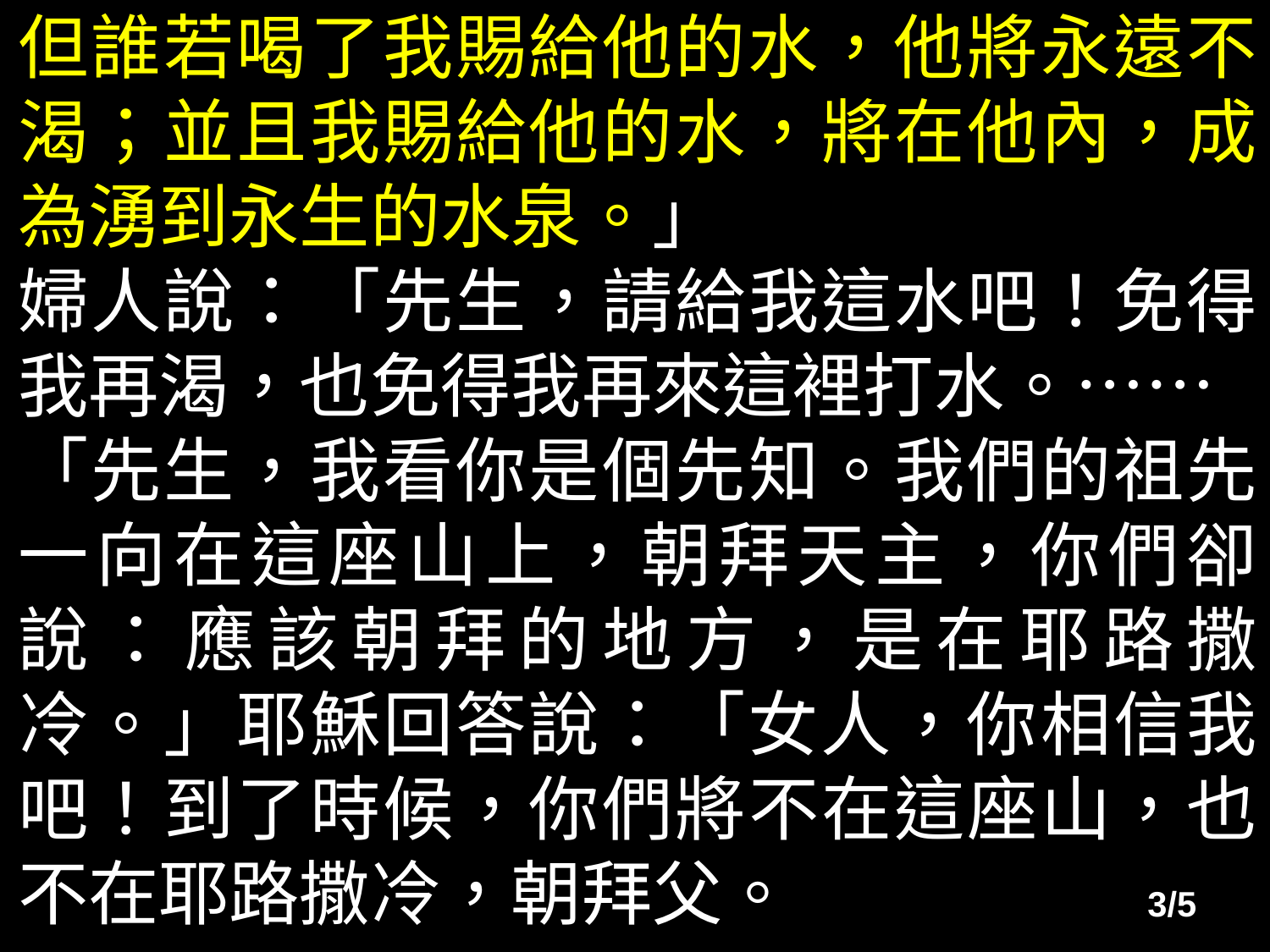

但誰若喝了我賜給他的水，他將永遠不渴；並且我賜給他的水，將在他內，成為湧到永生的水泉。」
婦人說：「先生，請給我這水吧！免得我再渴，也免得我再來這裡打水。……
「先生，我看你是個先知。我們的祖先一向在這座山上，朝拜天主，你們卻說：應該朝拜的地方，是在耶路撒冷。」耶穌回答說：「女人，你相信我吧！到了時候，你們將不在這座山，也不在耶路撒冷，朝拜父。
3/5